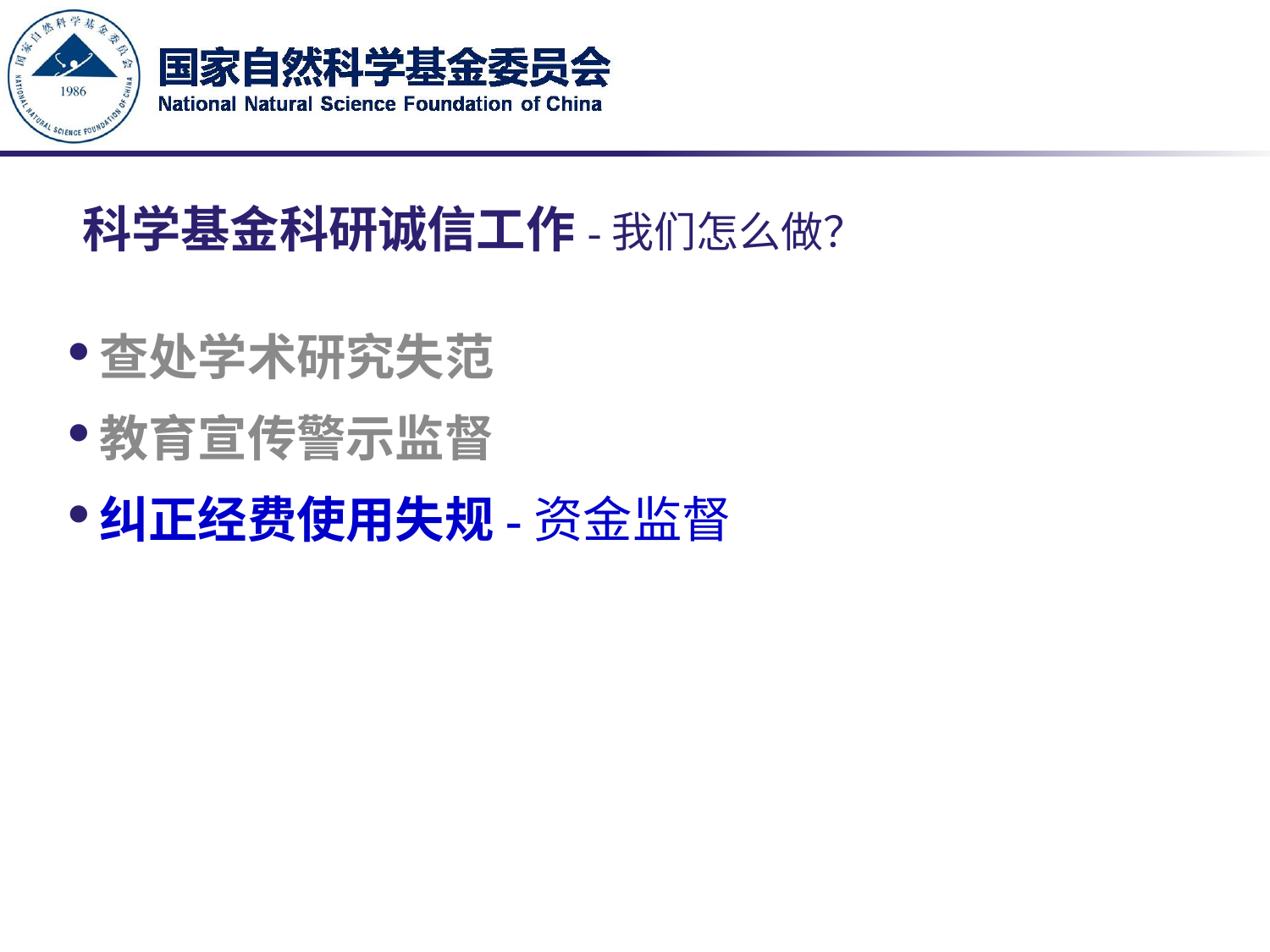

# 科学基金科研诚信工作-我们怎么做？
查处学术研究失范
教育宣传警示监督
纠正经费使用失规-资金监督